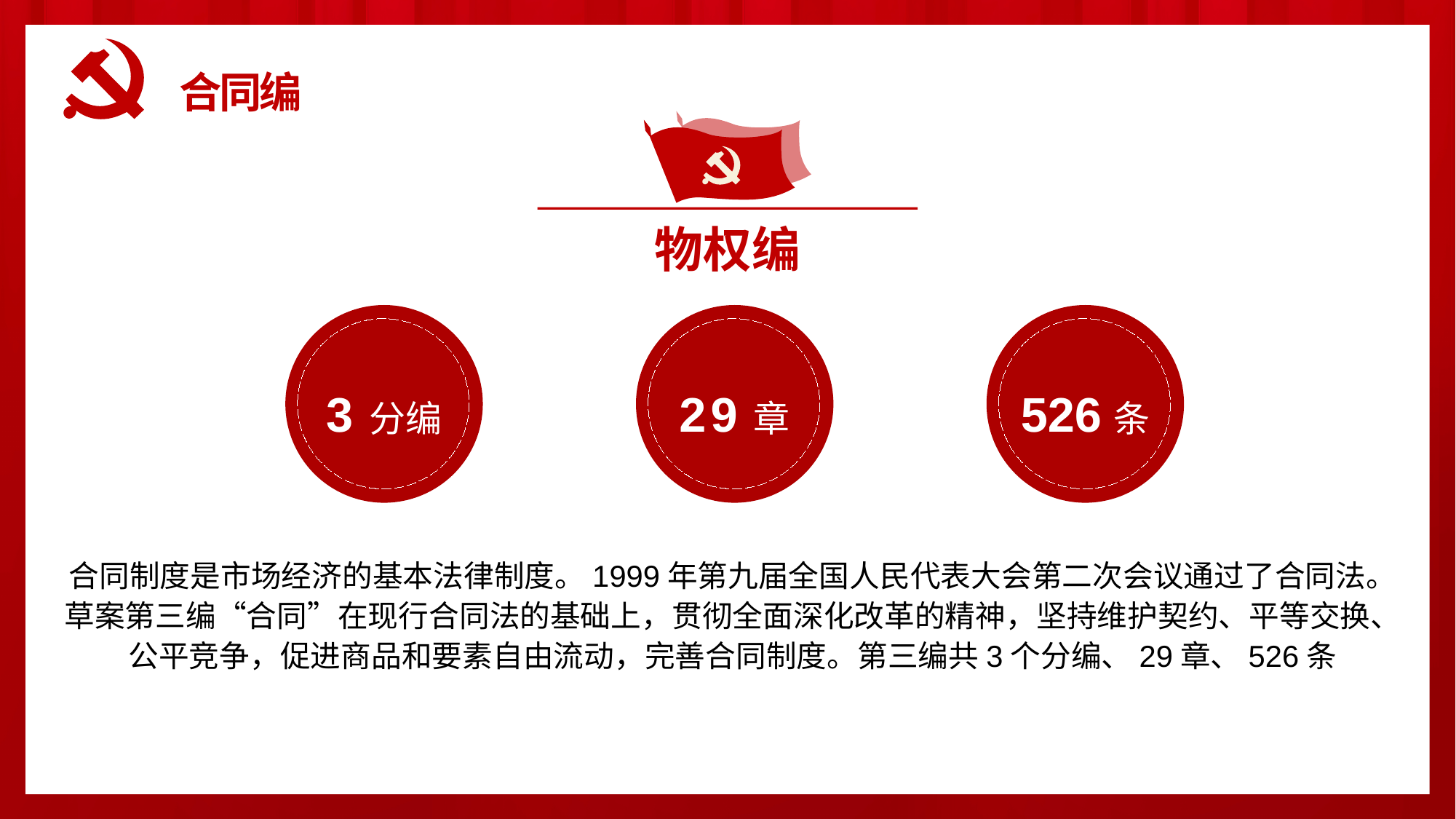

合同编

物权编

3分编

29章

526条
合同制度是市场经济的基本法律制度。1999年第九届全国人民代表大会第二次会议通过了合同法。草案第三编“合同”在现行合同法的基础上，贯彻全面深化改革的精神，坚持维护契约、平等交换、公平竞争，促进商品和要素自由流动，完善合同制度。第三编共3个分编、29章、526条